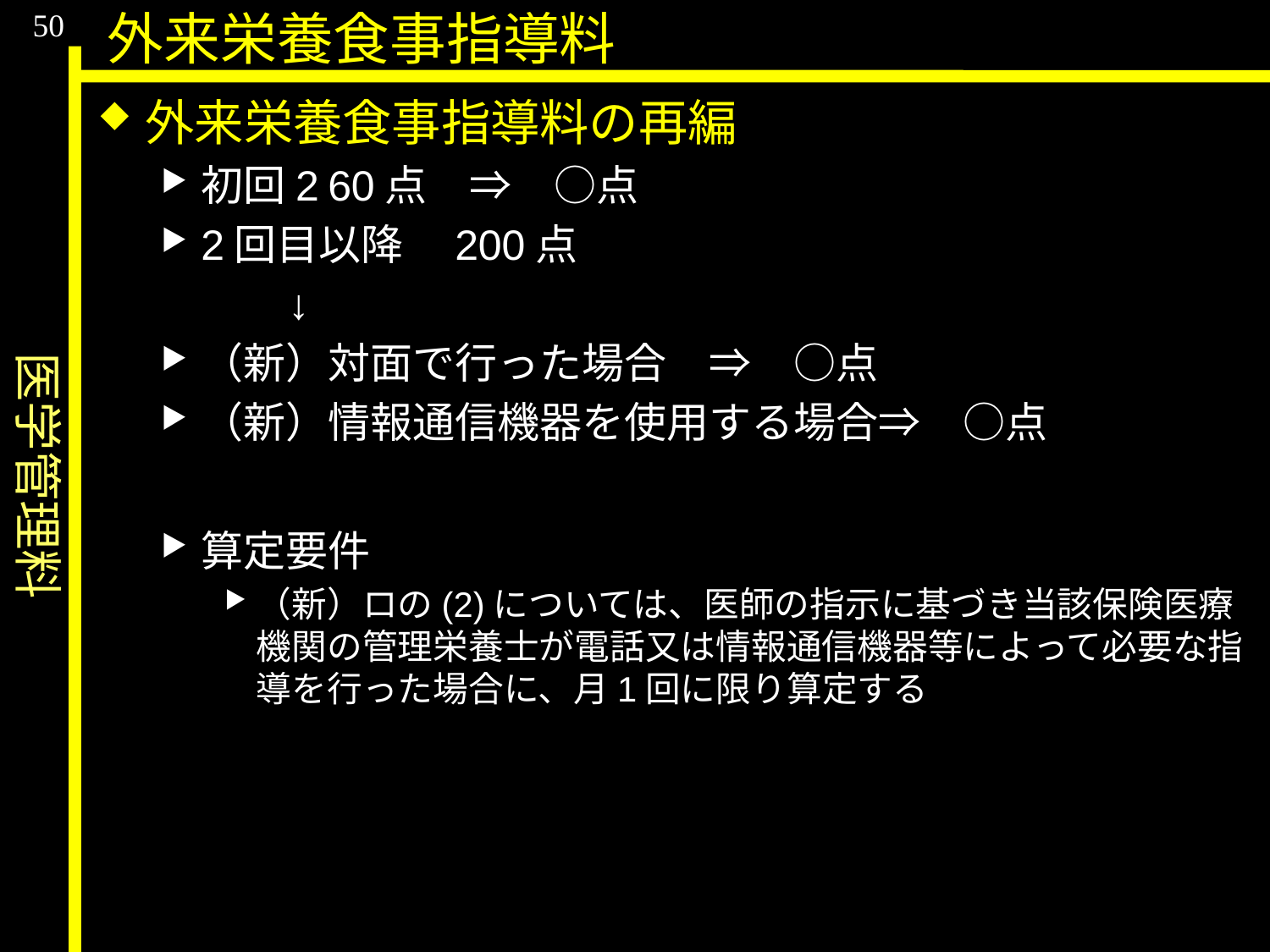

医学管理料
50
外来栄養食事指導料

外来栄養食事指導料の再編
初回2	60点　⇒　○点
2回目以降	200点
	↓
（新）対面で行った場合　⇒　○点
（新）情報通信機器を使用する場合⇒　○点

算定要件
（新）ロの(2)については、医師の指示に基づき当該保険医療機関の管理栄養士が電話又は情報通信機器等によって必要な指導を行った場合に、月1回に限り算定する